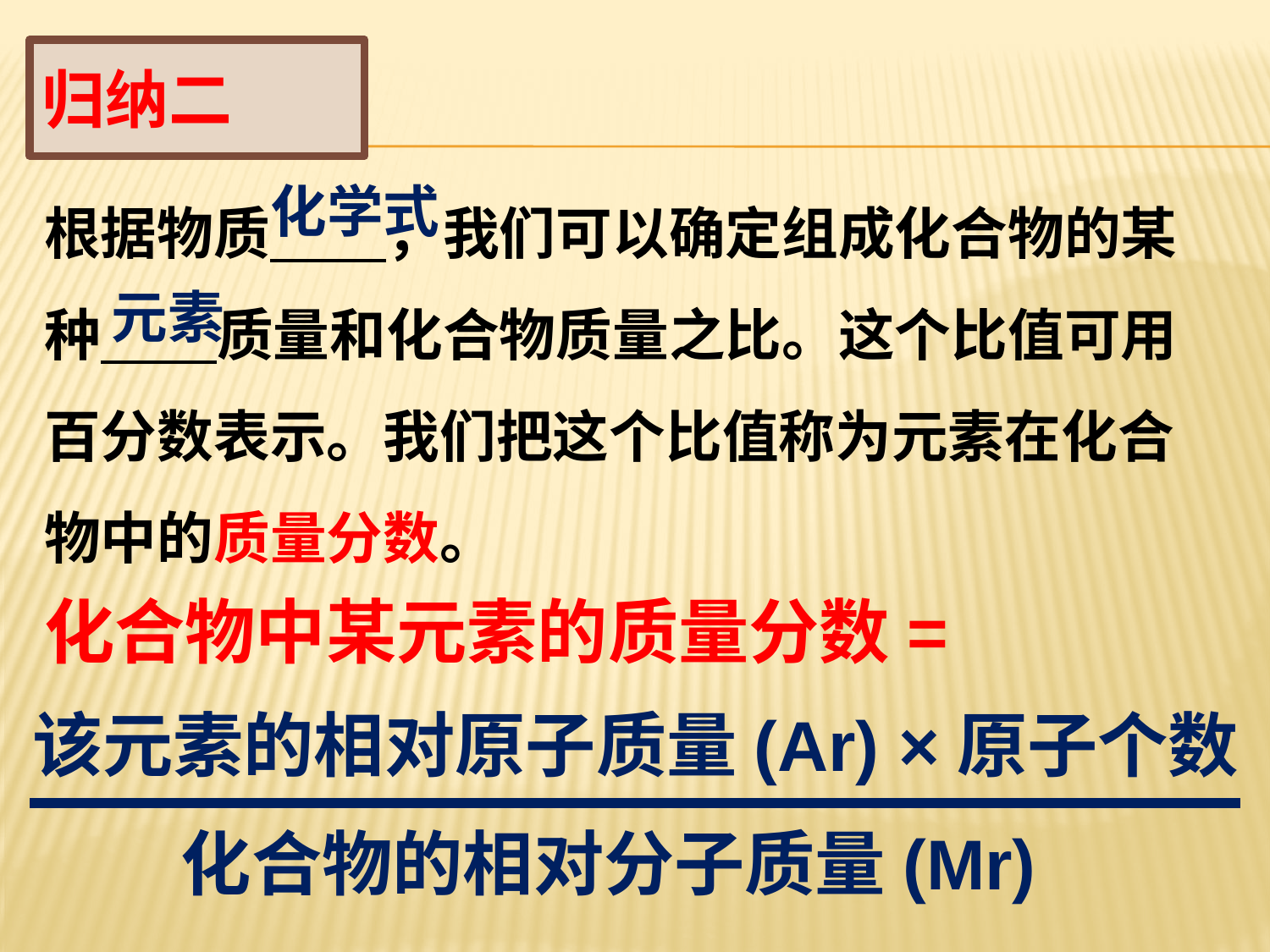

归纳二
# 化学式
根据物质         ，我们可以确定组成化合物的某
种         质量和化合物质量之比。这个比值可用百分数表示。我们把这个比值称为元素在化合物中的质量分数。
元素
化合物中某元素的质量分数=
该元素的相对原子质量(Ar) ×原子个数
化合物的相对分子质量(Mr)